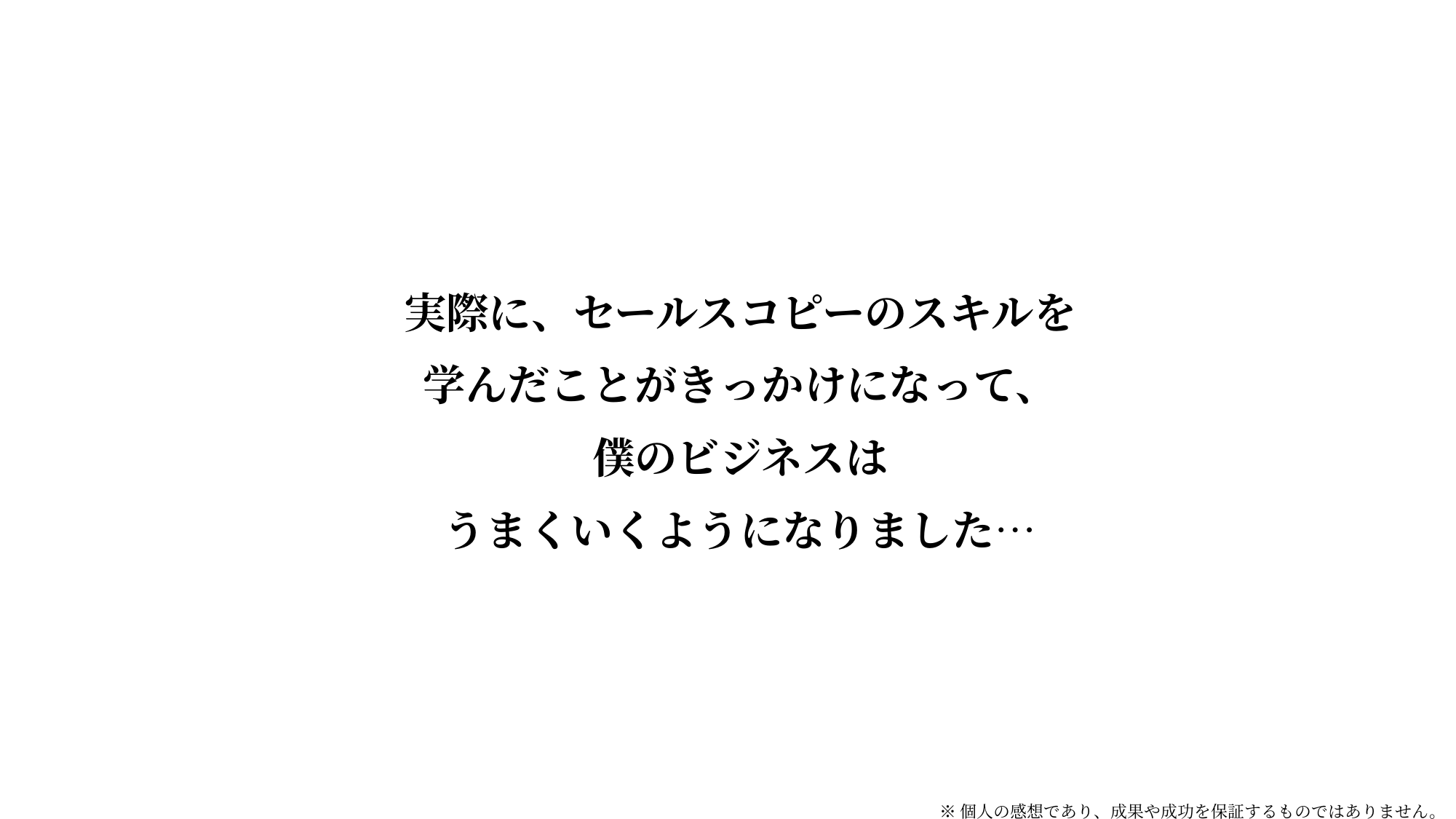

実際に、セールスコピーのスキルを
学んだことがきっかけになって、
僕のビジネスは
うまくいくようになりました…
※個人の感想であり、成果や成功を保証するものではありません。